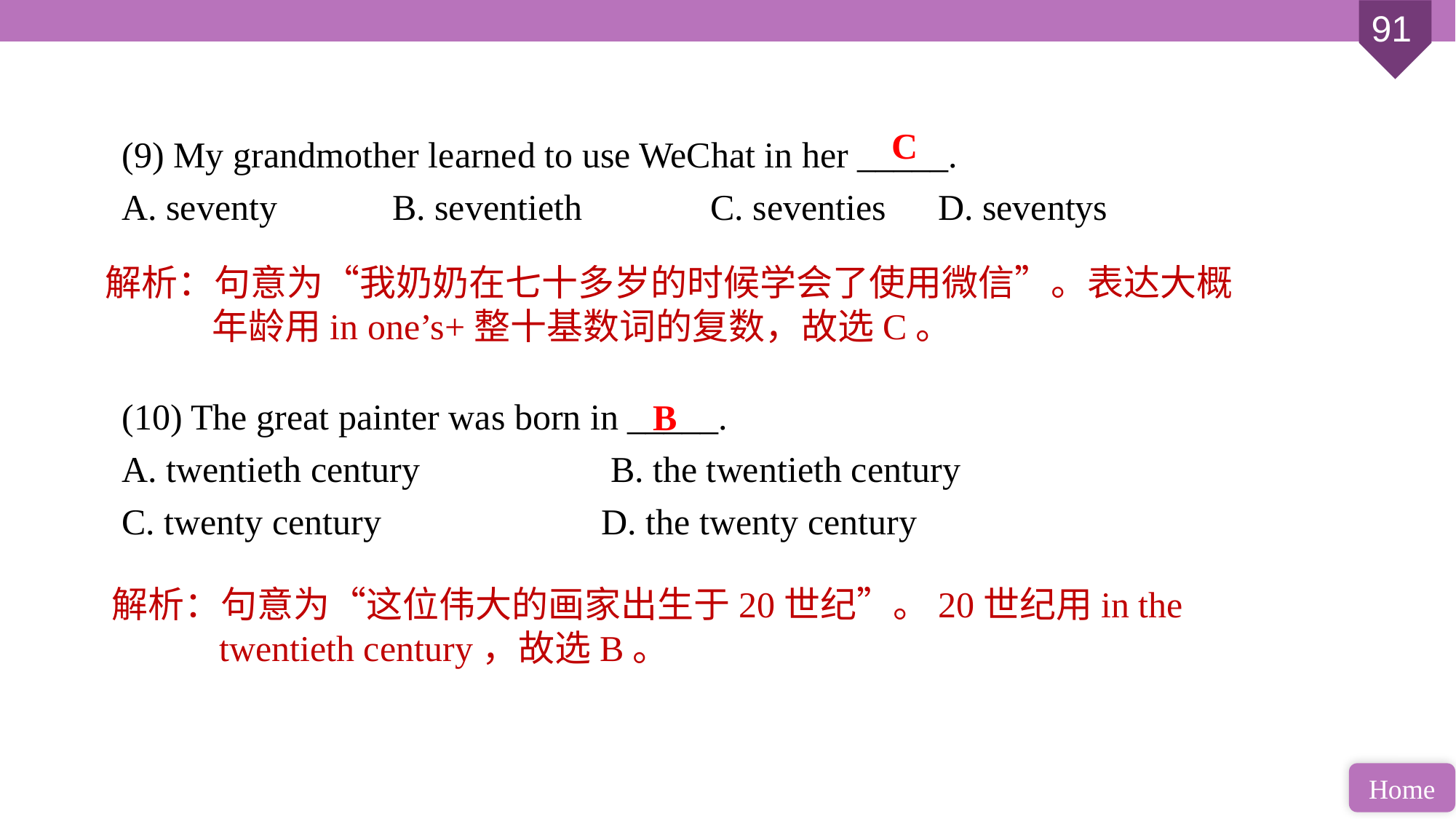

(9) My grandmother learned to use WeChat in her _____.
A. seventy	 B. seventieth 		C. seventies	 D. seventys

(10) The great painter was born in _____.
A. twentieth century		 B. the twentieth century
C. twenty century 		D. the twenty century
C
解析：句意为“我奶奶在七十多岁的时候学会了使用微信”。表达大概年龄用in one’s+整十基数词的复数，故选C。
B
解析：句意为“这位伟大的画家出生于20世纪”。20世纪用in the twentieth century，故选B。